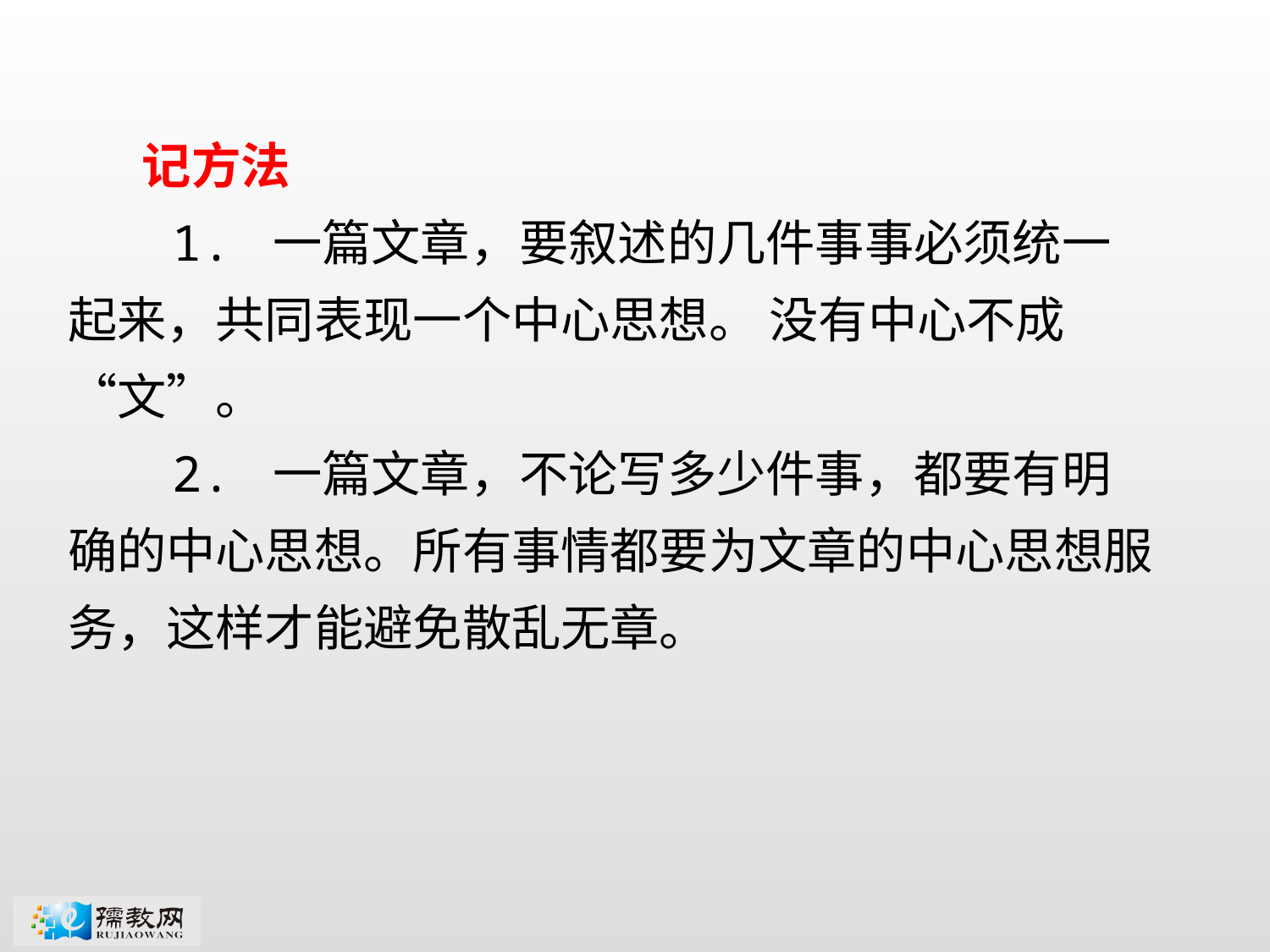

记方法
 1. 一篇文章，要叙述的几件事事必须统一起来，共同表现一个中心思想。 没有中心不成“文”。
 2. 一篇文章，不论写多少件事，都要有明确的中心思想。所有事情都要为文章的中心思想服务，这样才能避免散乱无章。